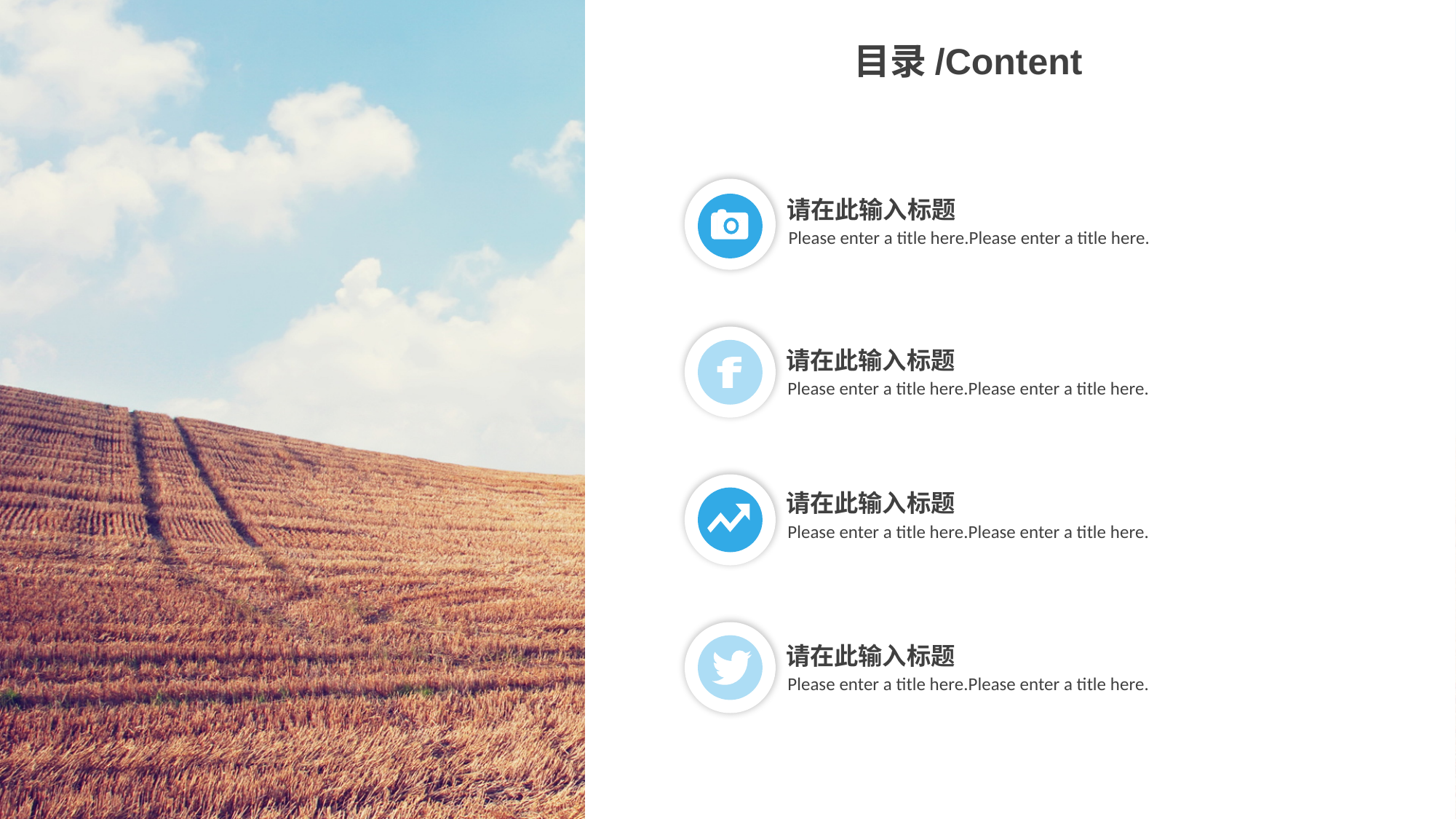

目录/Content

请在此输入标题
Please enter a title here.Please enter a title here.

请在此输入标题
Please enter a title here.Please enter a title here.

请在此输入标题
Please enter a title here.Please enter a title here.

请在此输入标题
Please enter a title here.Please enter a title here.